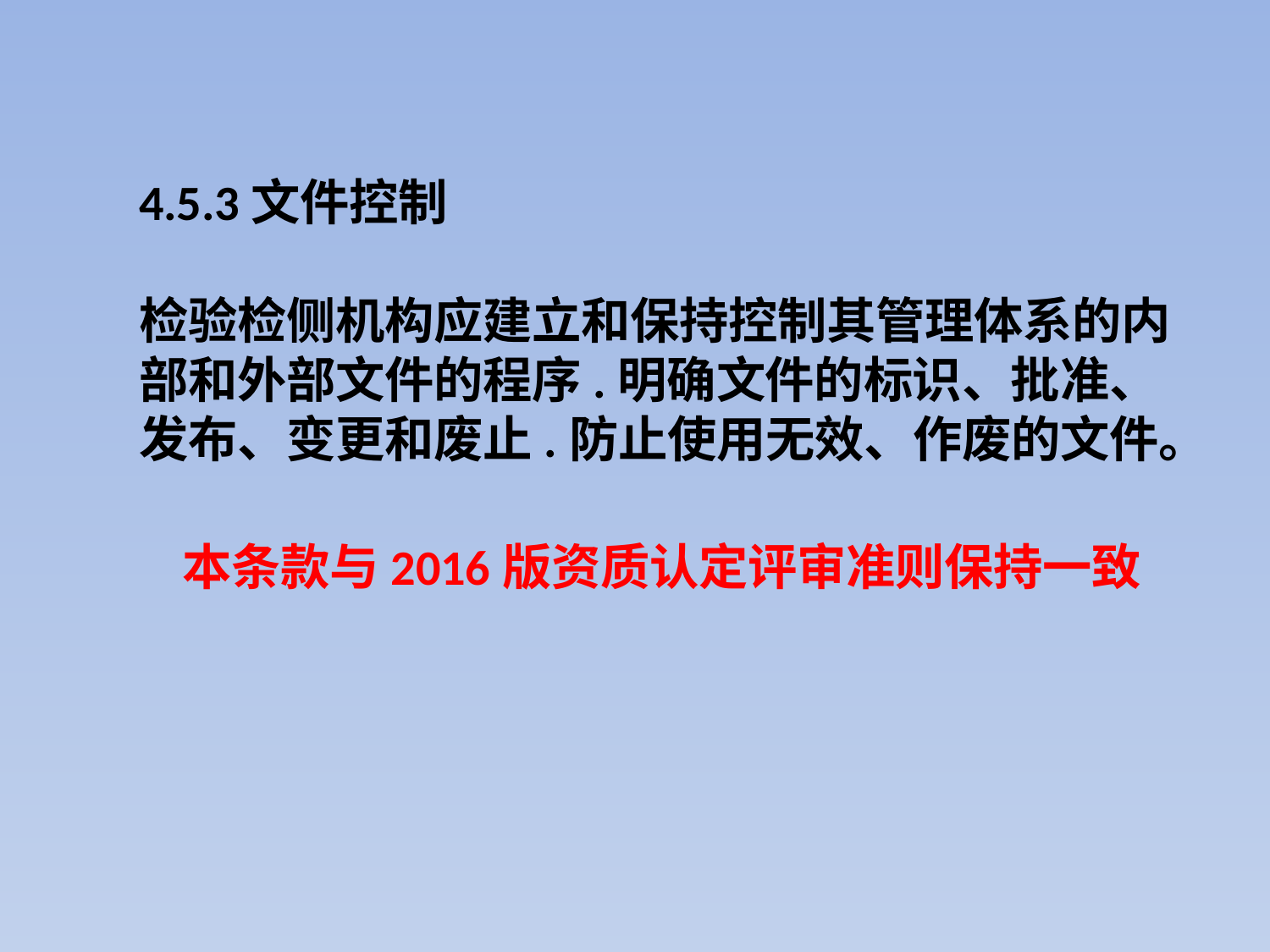

4.5.3文件控制

检验检侧机构应建立和保持控制其管理体系的内部和外部文件的程序.明确文件的标识、批准、发布、变更和废止.防止使用无效、作废的文件。

   本条款与2016版资质认定评审准则保持一致